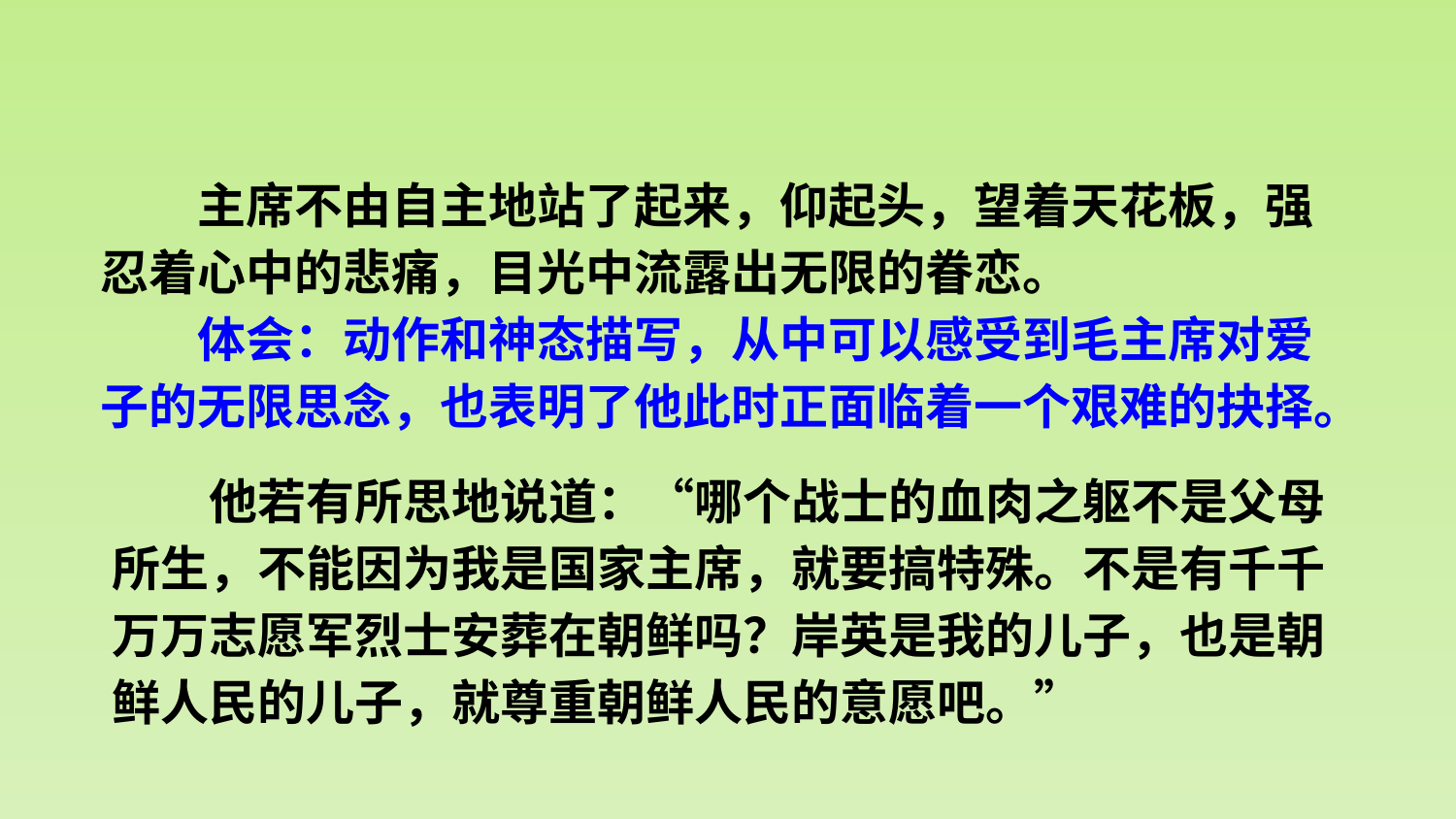

主席不由自主地站了起来，仰起头，望着天花板，强忍着心中的悲痛，目光中流露出无限的眷恋。
体会：动作和神态描写，从中可以感受到毛主席对爱子的无限思念，也表明了他此时正面临着一个艰难的抉择。
他若有所思地说道：“哪个战士的血肉之躯不是父母所生，不能因为我是国家主席，就要搞特殊。不是有千千万万志愿军烈士安葬在朝鲜吗？岸英是我的儿子，也是朝鲜人民的儿子，就尊重朝鲜人民的意愿吧。”